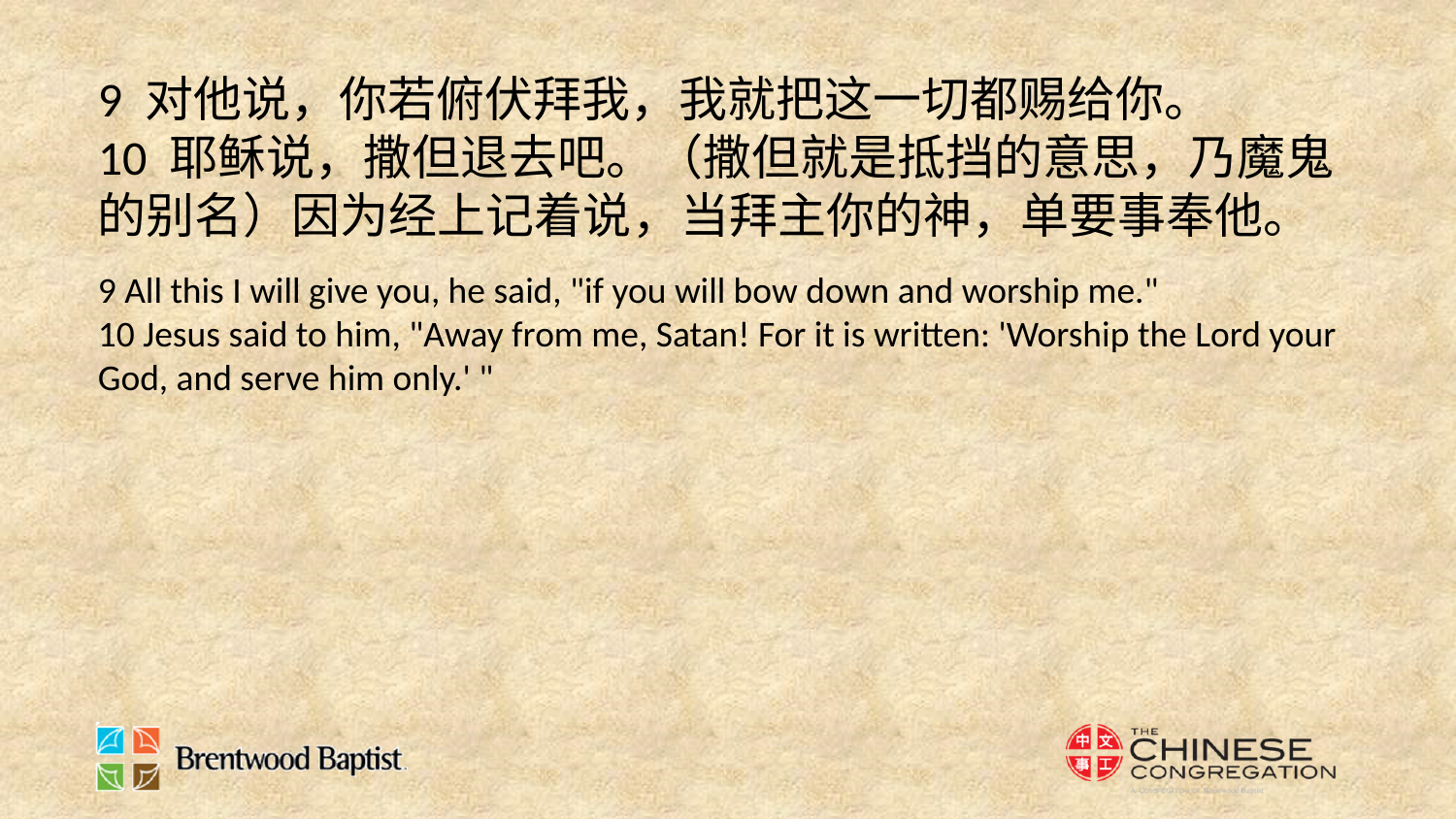

9 对他说，你若俯伏拜我，我就把这一切都赐给你。
10 耶稣说，撒但退去吧。（撒但就是抵挡的意思，乃魔鬼的别名）因为经上记着说，当拜主你的神，单要事奉他。

9 All this I will give you, he said, "if you will bow down and worship me."
10 Jesus said to him, "Away from me, Satan! For it is written: 'Worship the Lord your God, and serve him only.' "